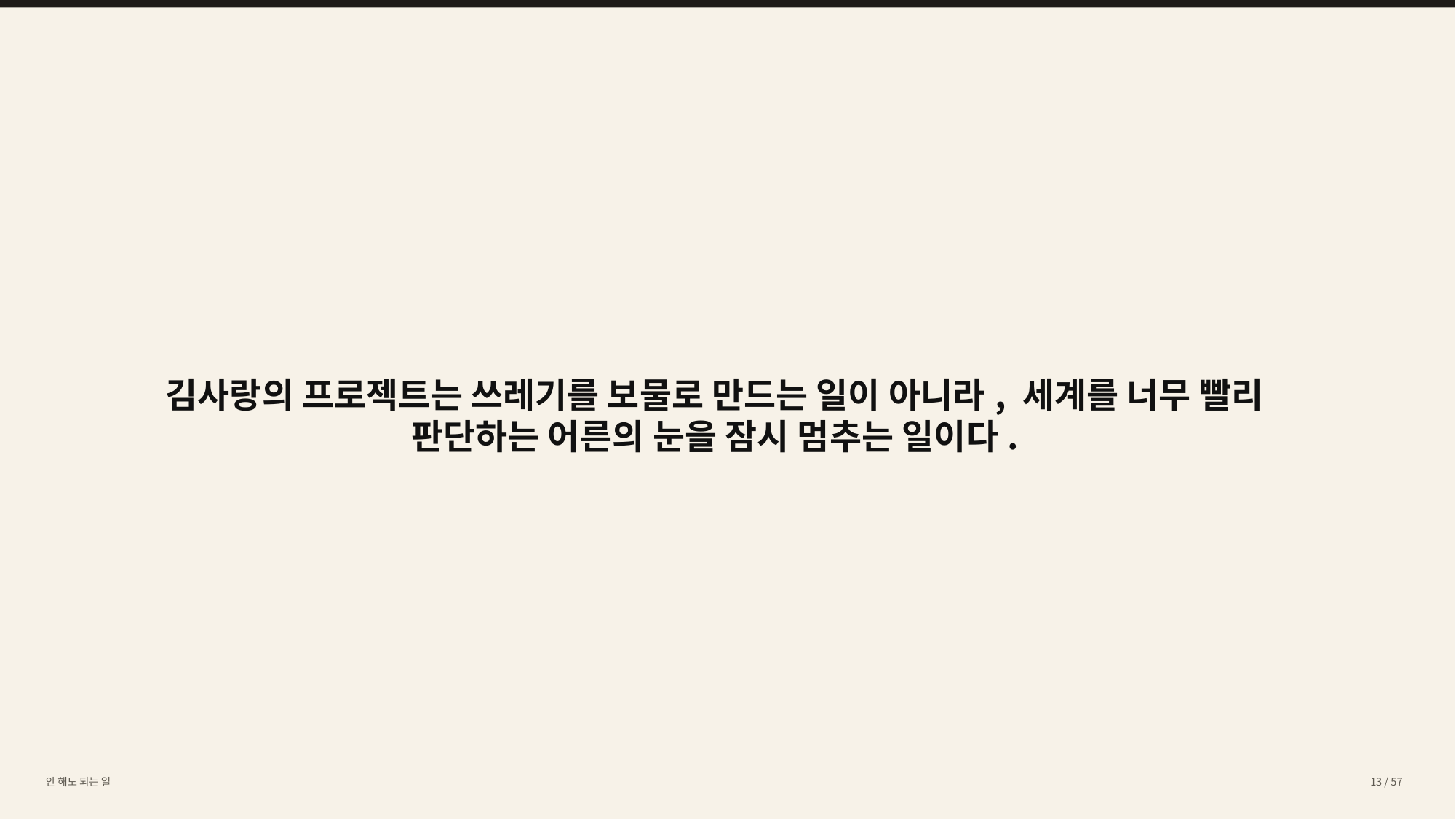

김사랑의 프로젝트는 쓰레기를 보물로 만드는 일이 아니라, 세계를 너무 빨리 판단하는 어른의 눈을 잠시 멈추는 일이다.
안 해도 되는 일
13 / 57